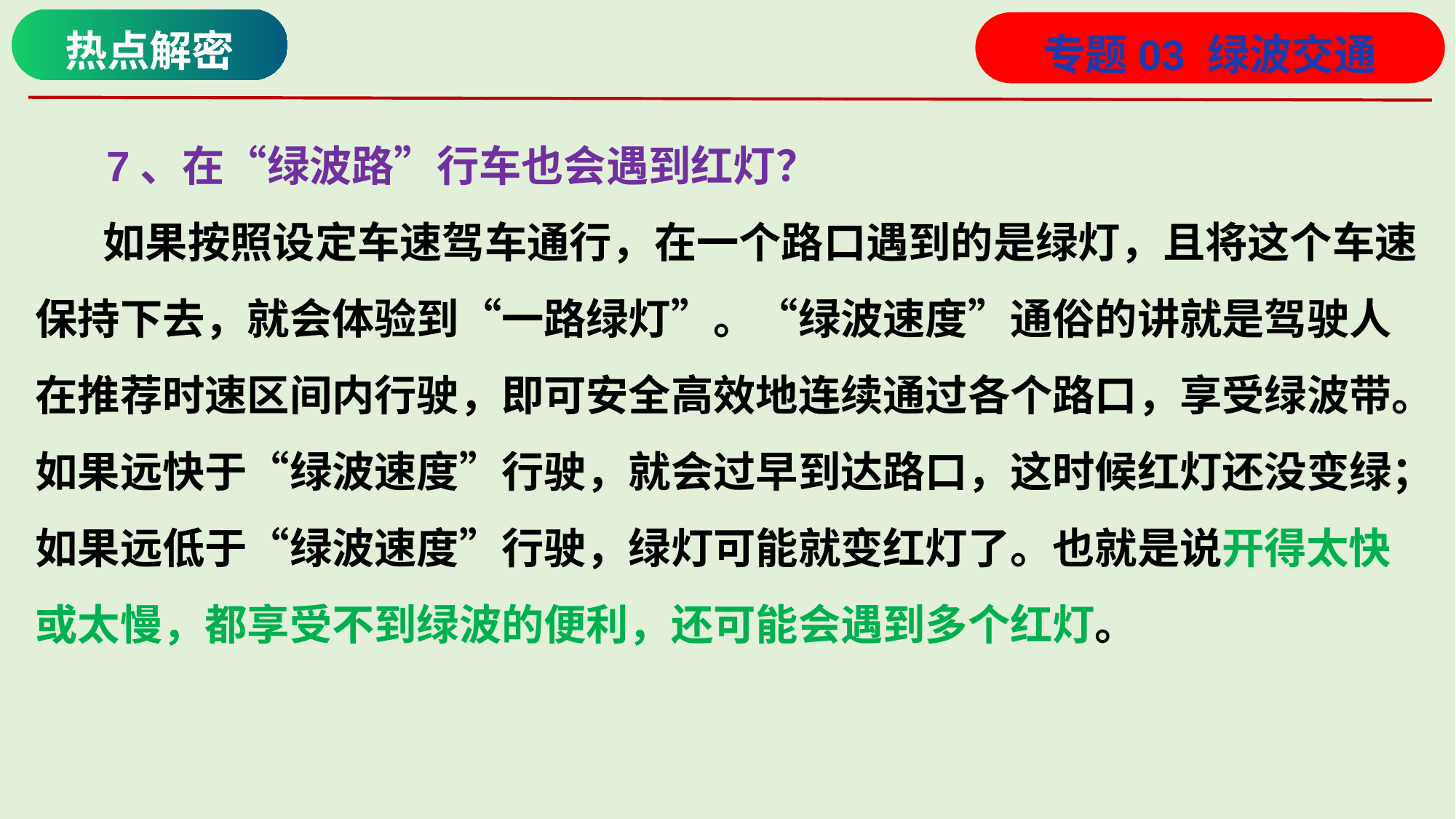

热点解密
专题03 绿波交通
      7、在“绿波路”行车也会遇到红灯？
      如果按照设定车速驾车通行，在一个路口遇到的是绿灯，且将这个车速保持下去，就会体验到“一路绿灯”。“绿波速度”通俗的讲就是驾驶人在推荐时速区间内行驶，即可安全高效地连续通过各个路口，享受绿波带。如果远快于“绿波速度”行驶，就会过早到达路口，这时候红灯还没变绿；如果远低于“绿波速度”行驶，绿灯可能就变红灯了。也就是说开得太快或太慢，都享受不到绿波的便利，还可能会遇到多个红灯。